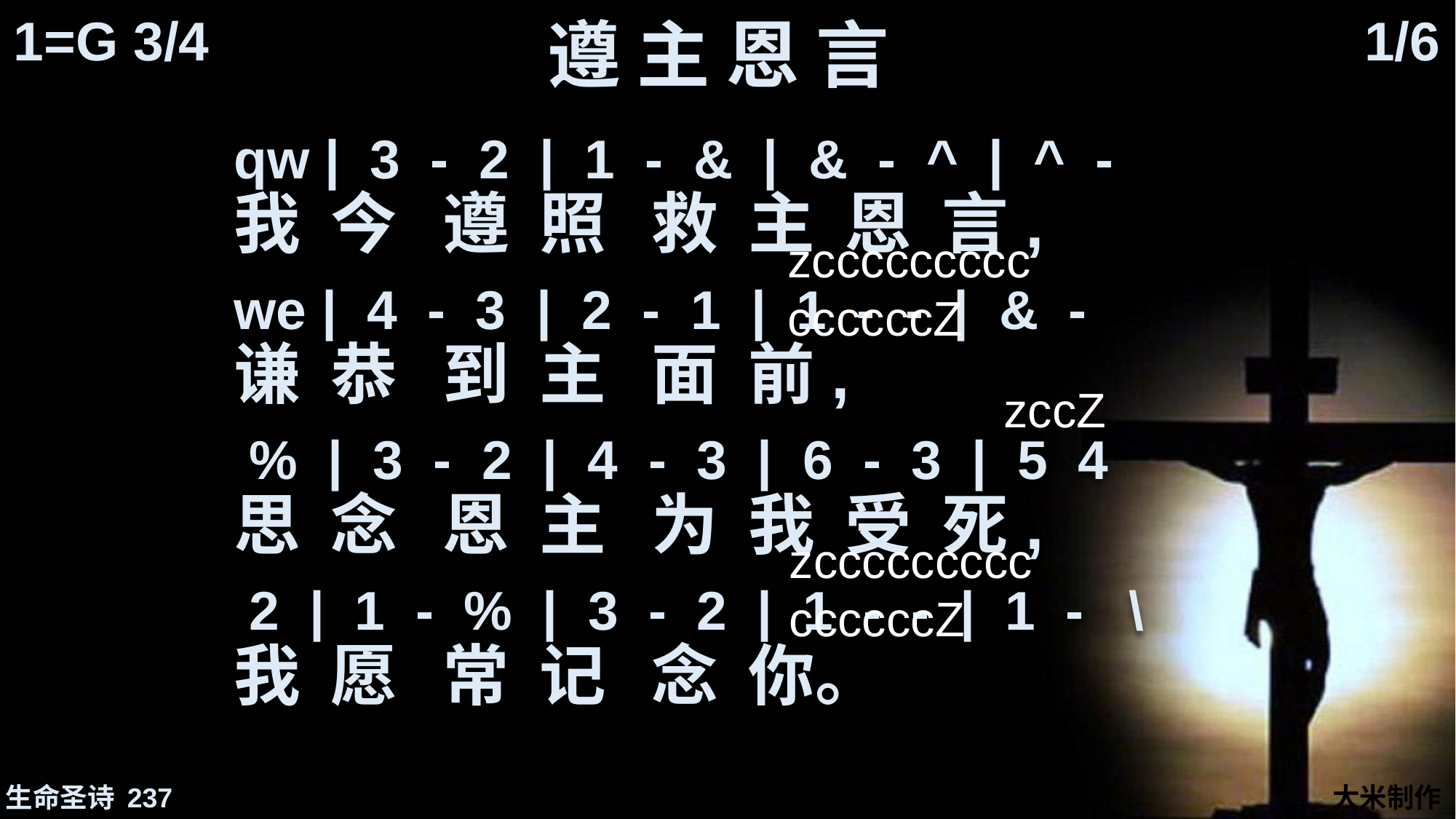

# 遵 主 恩 言
1/6
1=G 3/4
qw |  3  -  2  |  1  -  &  |  &  -  ^  |  ^  -
我  今   遵  照   救  主  恩  言,

we |  4  -  3  |  2  -  1  |  1  -  -  |  &  -
谦  恭   到  主   面  前,

 %  |  3  -  2  |  4  -  3  |  6  -  3  |  5  4
思  念   恩  主   为  我  受  死,

 2  |  1  -  %  |  3  -  2  |  1  -  -  |  1  -   \
我  愿   常  记   念  你。
zcccccccccccccccZ
zccZ
zcccccccccccccccZ
生命圣诗 237
大米制作